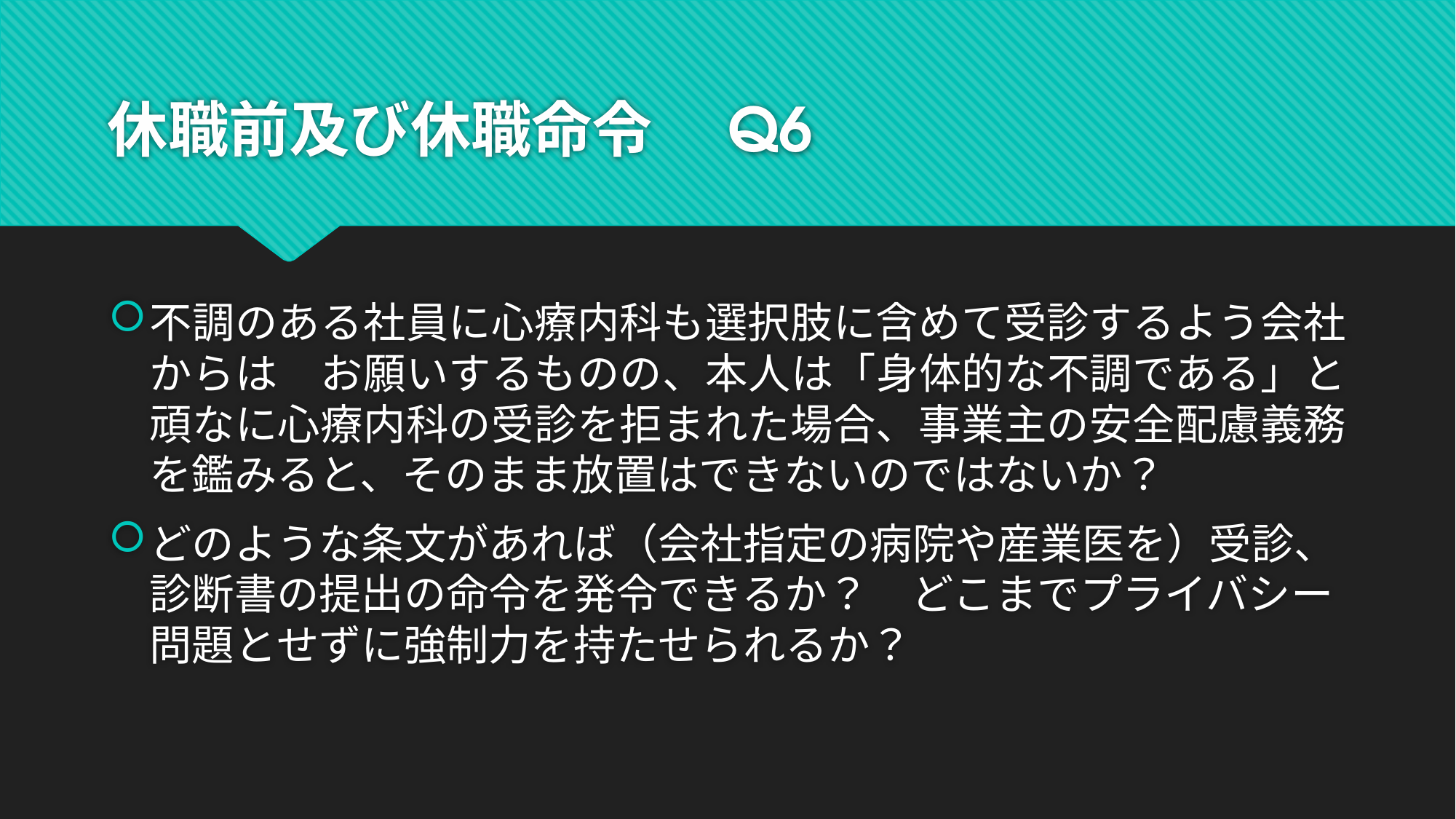

# 休職前及び休職命令　Q6
不調のある社員に心療内科も選択肢に含めて受診するよう会社からは　お願いするものの、本人は「身体的な不調である」と頑なに心療内科の受診を拒まれた場合、事業主の安全配慮義務を鑑みると、そのまま放置はできないのではないか？
どのような条文があれば（会社指定の病院や産業医を）受診、診断書の提出の命令を発令できるか？　どこまでプライバシー問題とせずに強制力を持たせられるか？